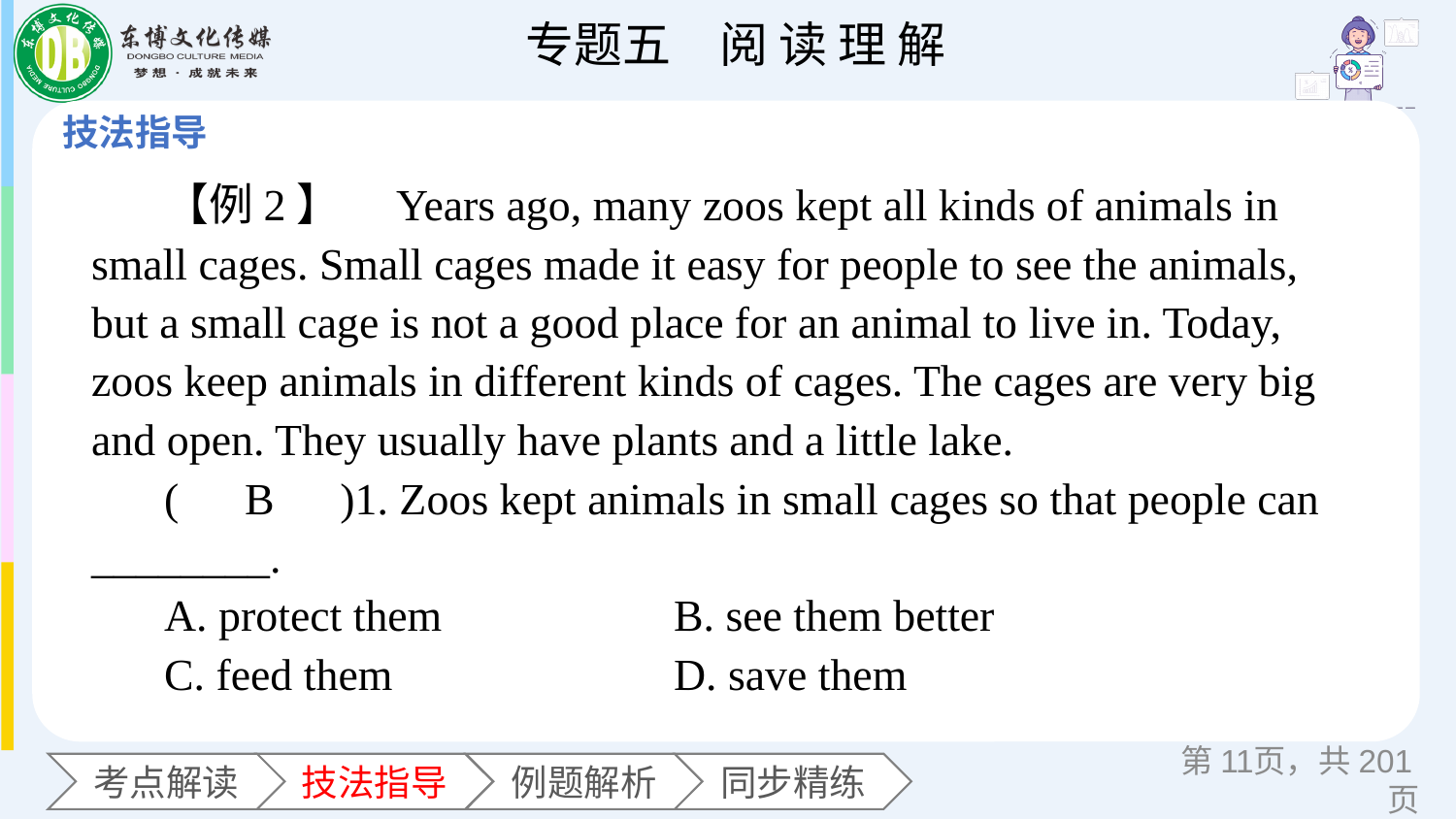

【例2】　Years ago, many zoos kept all kinds of animals in small cages. Small cages made it easy for people to see the animals, but a small cage is not a good place for an animal to live in. Today, zoos keep animals in different kinds of cages. The cages are very big and open. They usually have plants and a little lake.
(　B　)1. Zoos kept animals in small cages so that people can ________.
A. protect them    		B. see them better
C. feed them    		D. save them
第11页，共201页